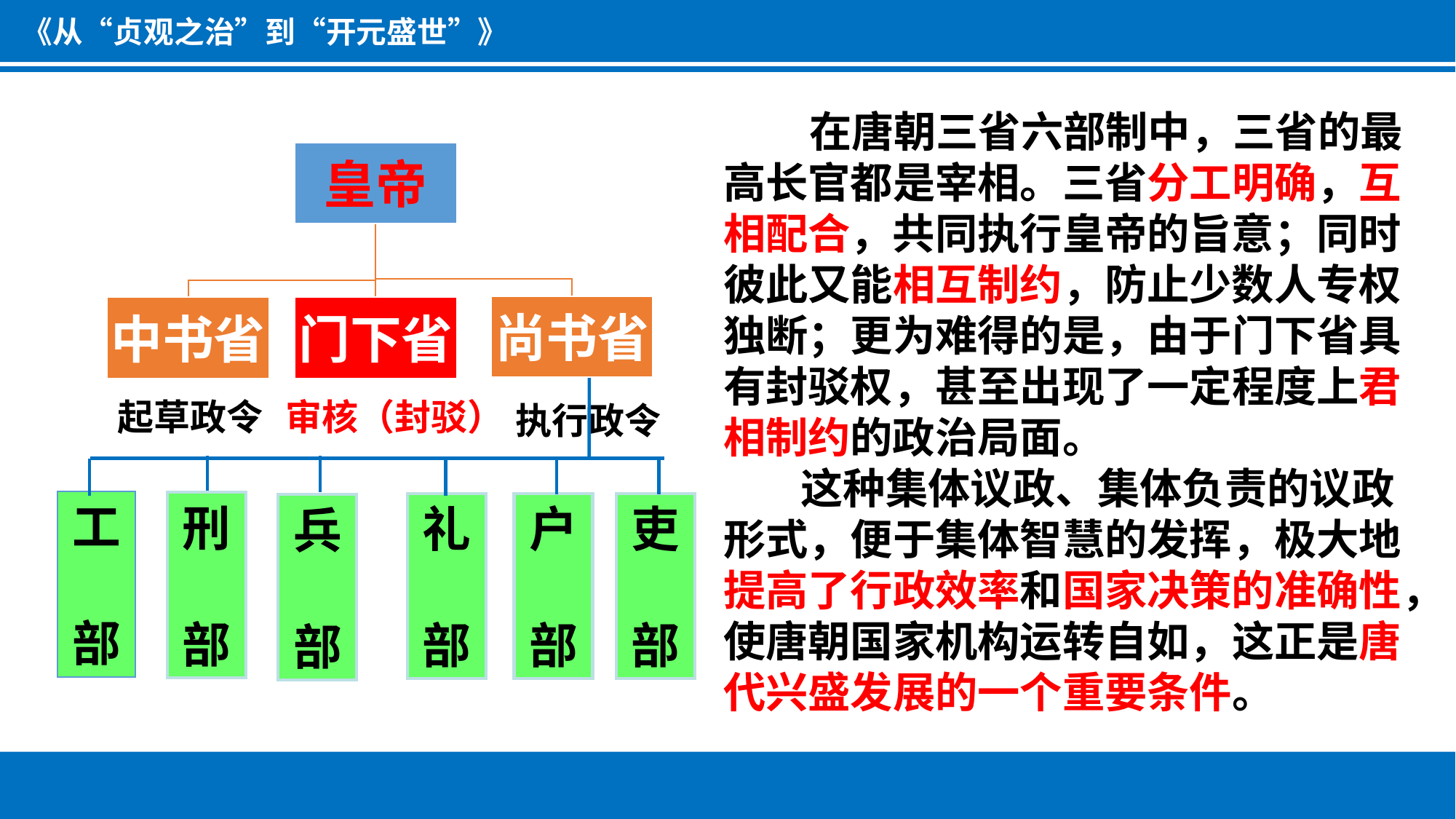

《从“贞观之治”到“开元盛世”》

皇帝
门下省
尚书省
中书省
工

部
刑

部
礼

部
户

部
吏

部
兵

部
 起草政令
审核（封驳）
执行政令
        在唐朝三省六部制中，三省的最高长官都是宰相。三省分工明确，互相配合，共同执行皇帝的旨意；同时彼此又能相互制约，防止少数人专权独断；更为难得的是，由于门下省具有封驳权，甚至出现了一定程度上君相制约的政治局面。
       这种集体议政、集体负责的议政形式，便于集体智慧的发挥，极大地提高了行政效率和国家决策的准确性，使唐朝国家机构运转自如，这正是唐代兴盛发展的一个重要条件。